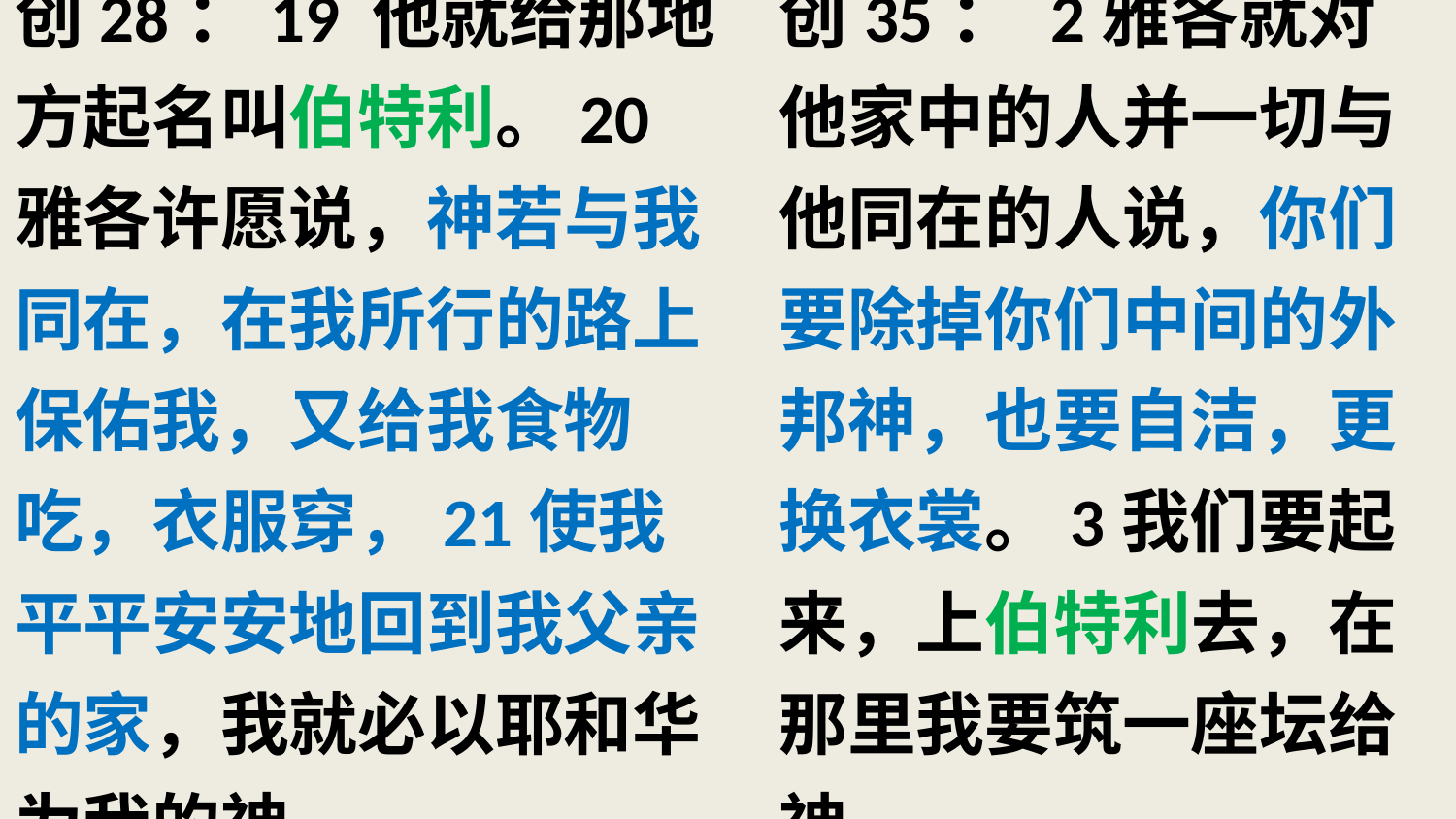

# 创28：19 他就给那地方起名叫伯特利。20雅各许愿说，神若与我同在，在我所行的路上保佑我，又给我食物吃，衣服穿，21使我平平安安地回到我父亲的家，我就必以耶和华为我的神
创35： 2雅各就对他家中的人并一切与他同在的人说，你们要除掉你们中间的外邦神，也要自洁，更换衣裳。3我们要起来，上伯特利去，在那里我要筑一座坛给神。